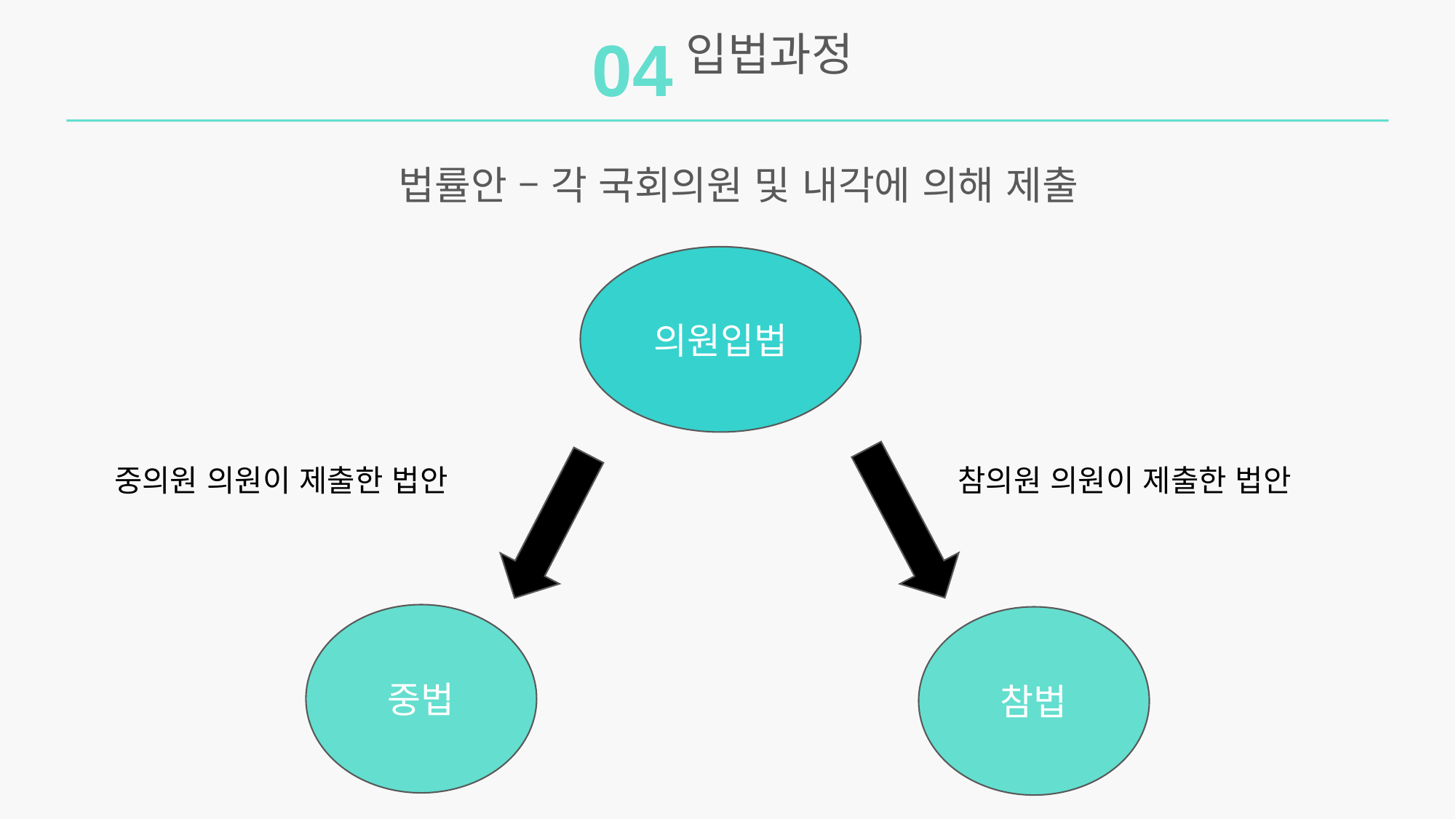

04
입법과정

법률안 – 각 국회의원 및 내각에 의해 제출
의원입법

중의원 의원이 제출한 법안
참의원 의원이 제출한 법안
중법
참법